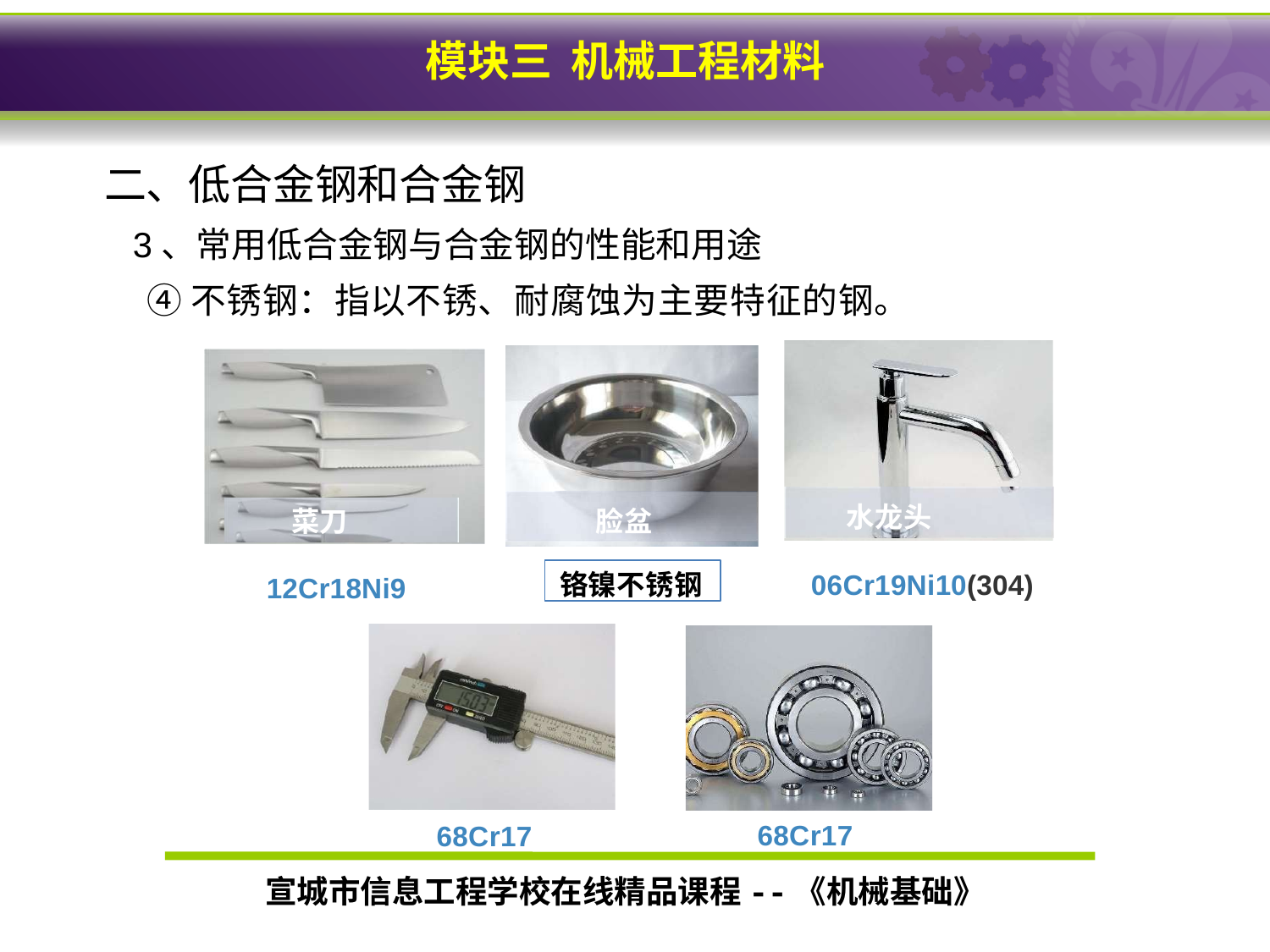

# 二、低合金钢和合金钢
3、常用低合金钢与合金钢的性能和用途
④不锈钢：指以不锈、耐腐蚀为主要特征的钢。

护栏
扶手
橱柜

水龙头

菜刀
脸盆
06Cr19Ni10(304)
铬镍不锈钢
12Cr18Ni9

68Cr17
68Cr17